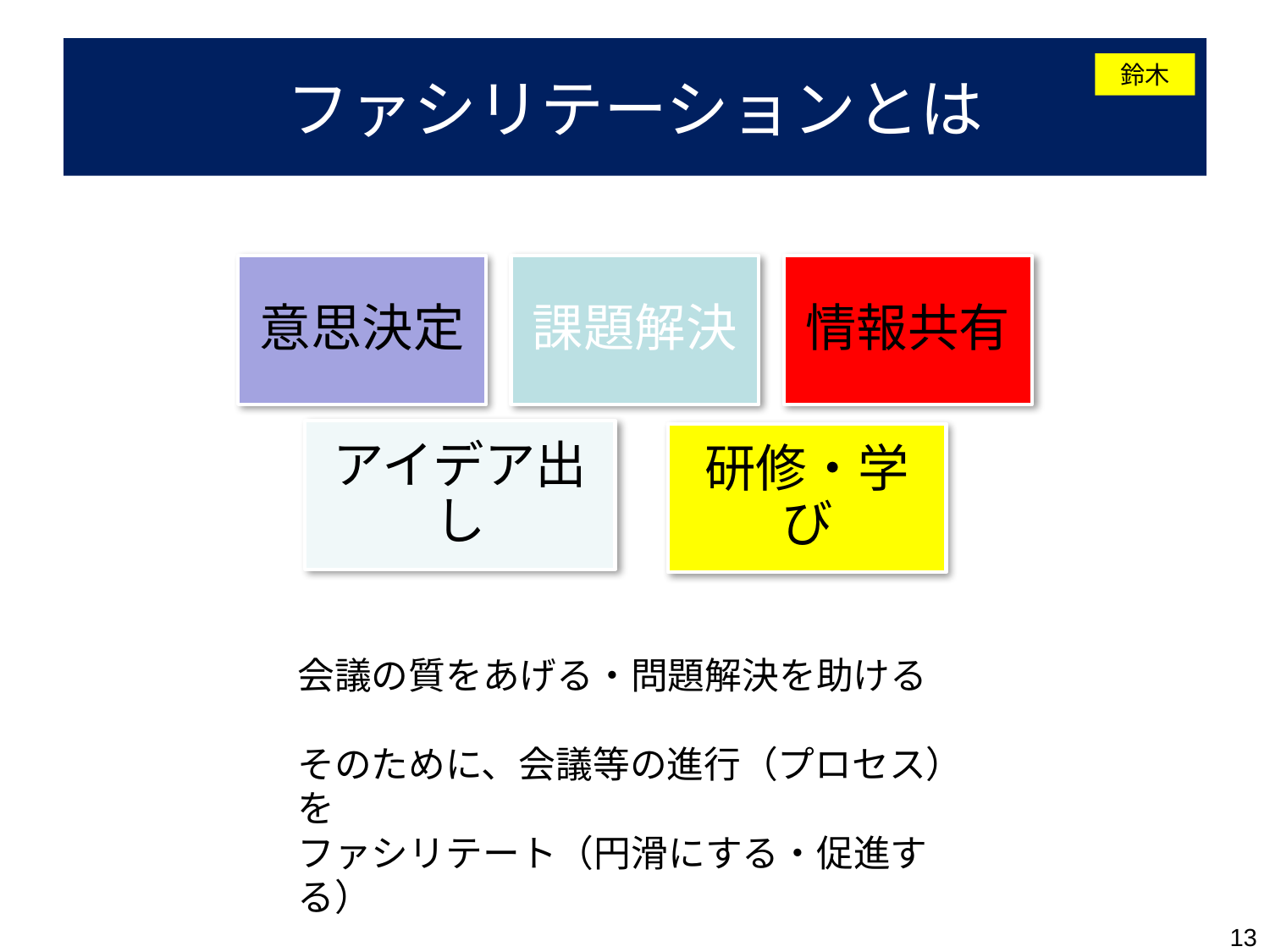

ファシリテーションとは
鈴木
意思決定
課題解決
情報共有
アイデア出し
研修・学び
会議の質をあげる・問題解決を助ける

そのために、会議等の進行（プロセス）を
ファシリテート（円滑にする・促進する）
13